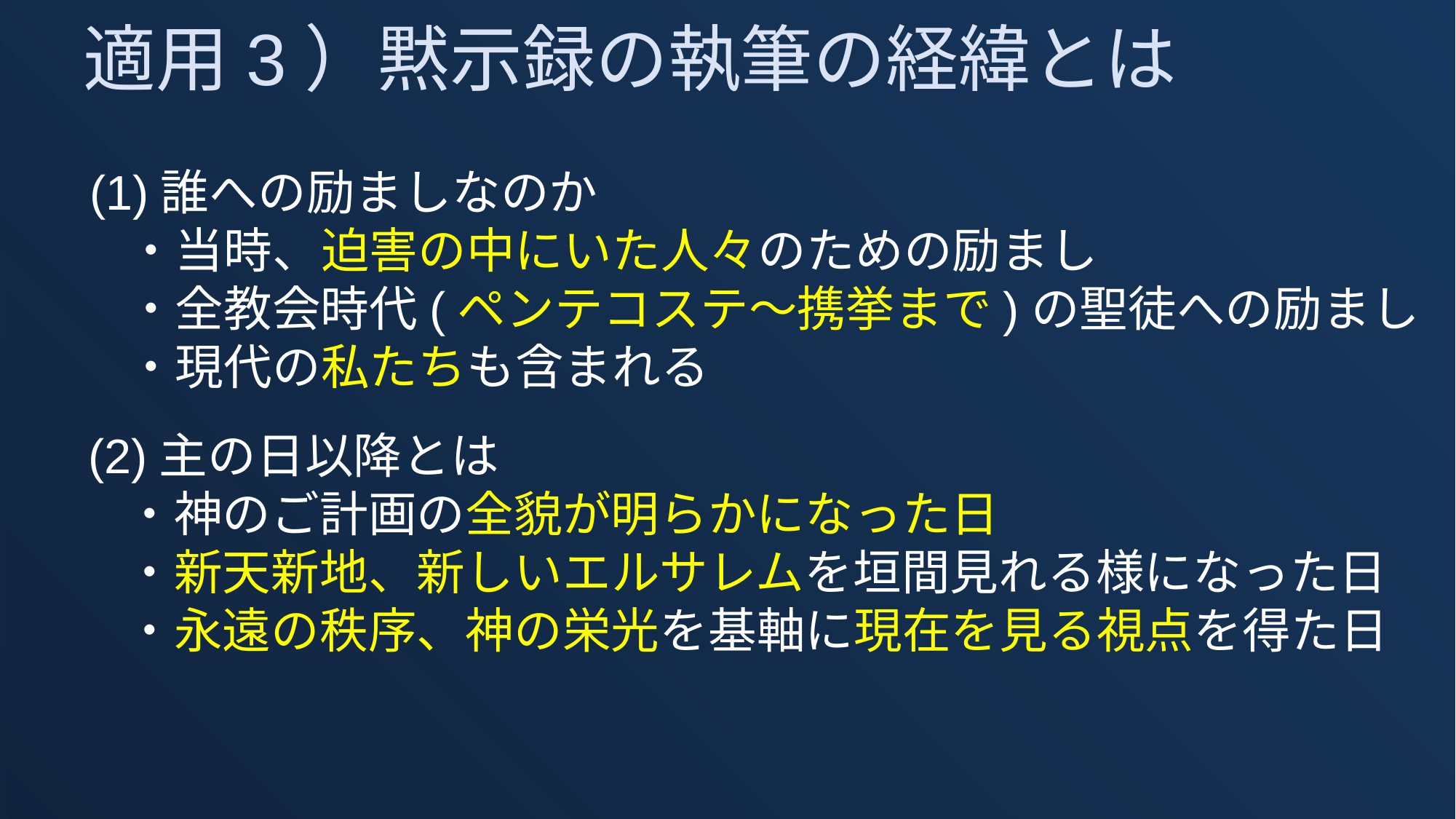

適用3）黙示録の執筆の経緯とは
　(1)誰への励ましなのか
　　・当時、迫害の中にいた人々のための励まし
　　・全教会時代(ペンテコステ～携挙まで)の聖徒への励まし
　　・現代の私たちも含まれる
　(2)主の日以降とは
　　・神のご計画の全貌が明らかになった日
　　・新天新地、新しいエルサレムを垣間見れる様になった日
　　・永遠の秩序、神の栄光を基軸に現在を見る視点を得た日